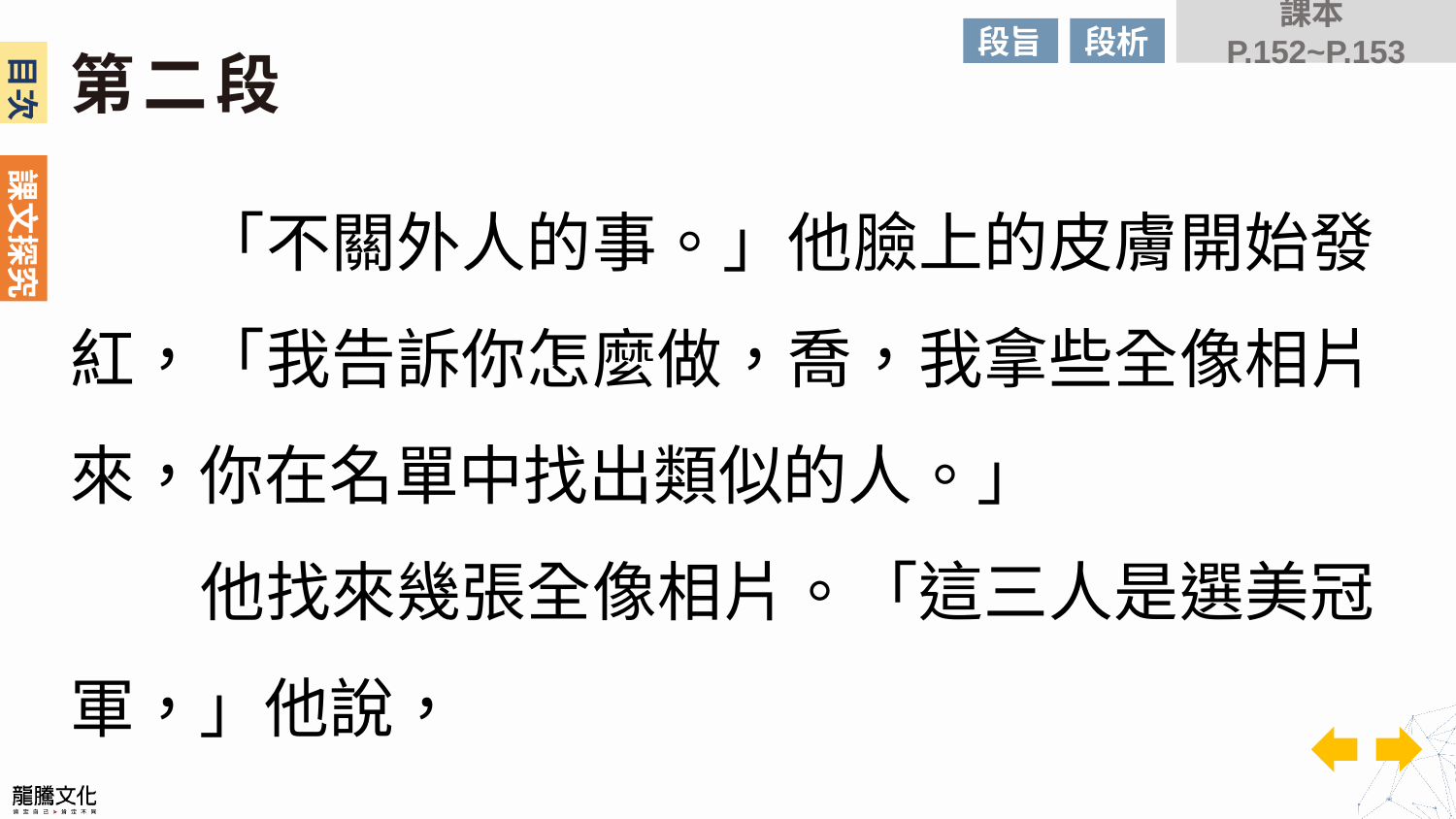

課本P.152~P.153
段旨
段析
第二段
　　「不關外人的事。」他臉上的皮膚開始發紅，「我告訴你怎麼做，喬，我拿些全像相片來，你在名單中找出類似的人。」
　　他找來幾張全像相片。「這三人是選美冠軍，」他說，